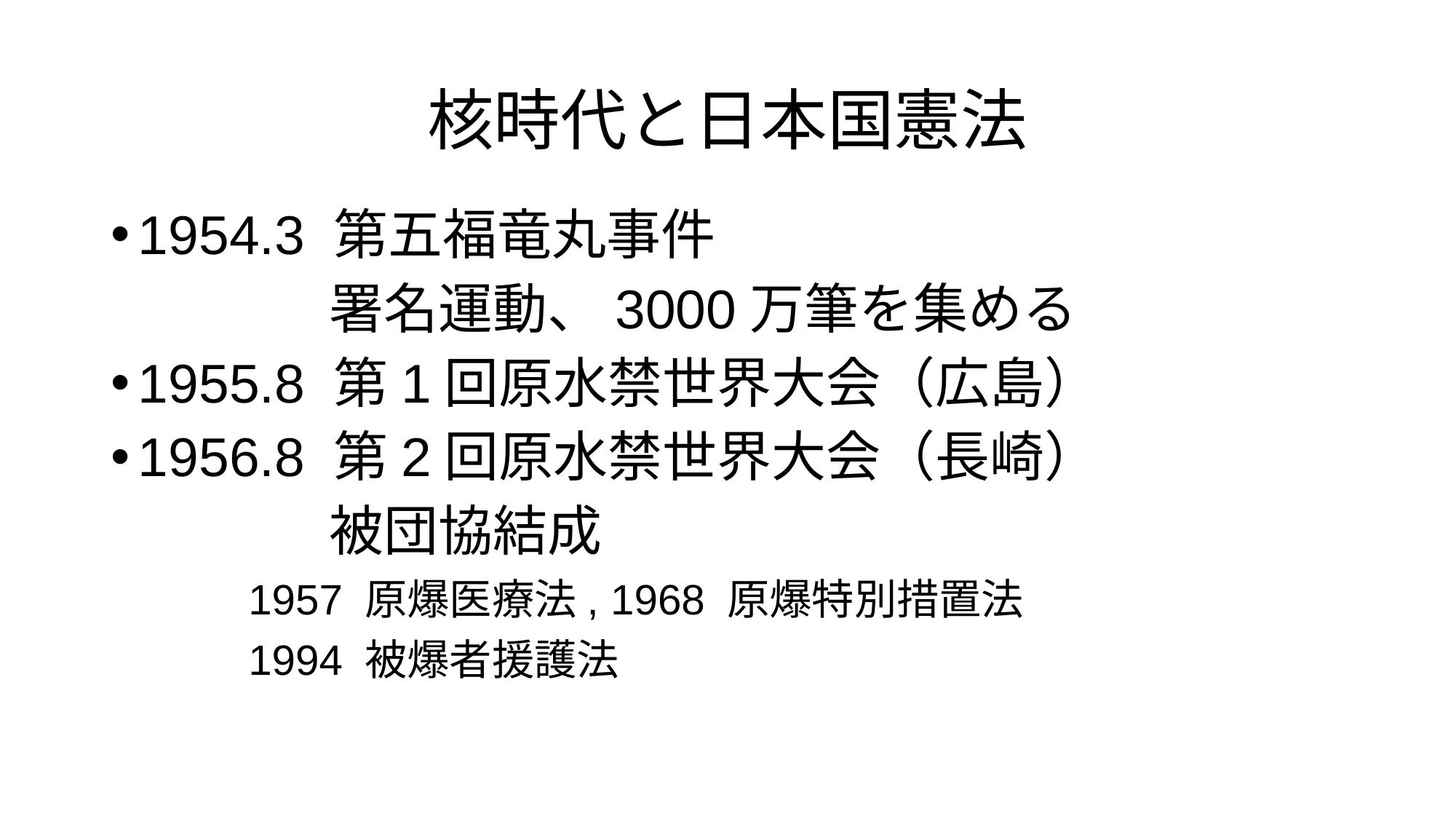

# 核時代と日本国憲法
1954.3 第五福竜丸事件
　　　　署名運動、3000万筆を集める
1955.8 第1回原水禁世界大会（広島）
1956.8 第2回原水禁世界大会（長崎）
　　　　被団協結成
　　　1957 原爆医療法, 1968 原爆特別措置法
　　　1994 被爆者援護法